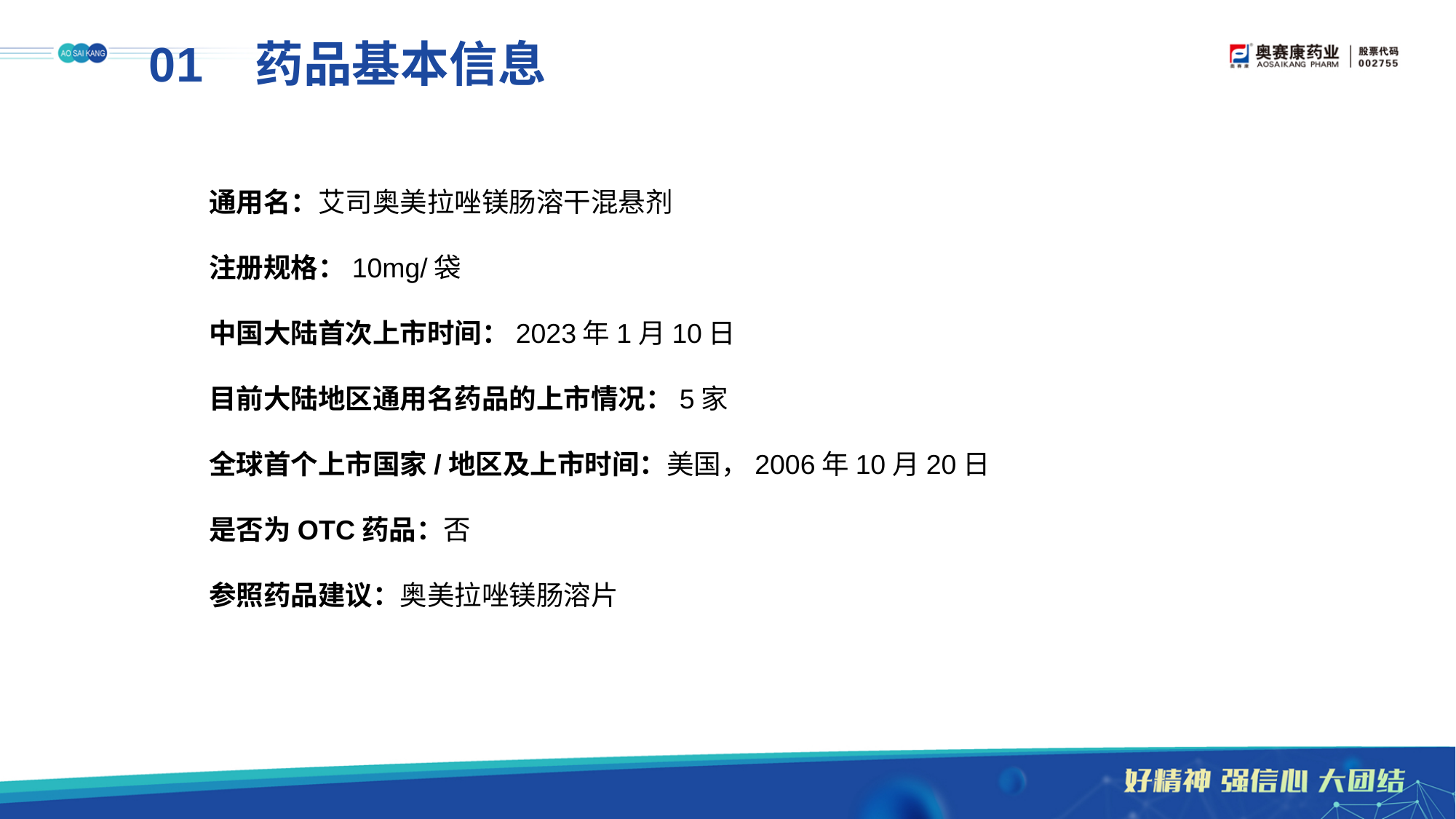

# 01   药品基本信息
通用名：艾司奥美拉唑镁肠溶干混悬剂
注册规格：10mg/袋
中国大陆首次上市时间：2023年1月10日
目前大陆地区通用名药品的上市情况：5家
全球首个上市国家/地区及上市时间：美国，2006年10月20日
是否为OTC药品：否
参照药品建议：奥美拉唑镁肠溶片